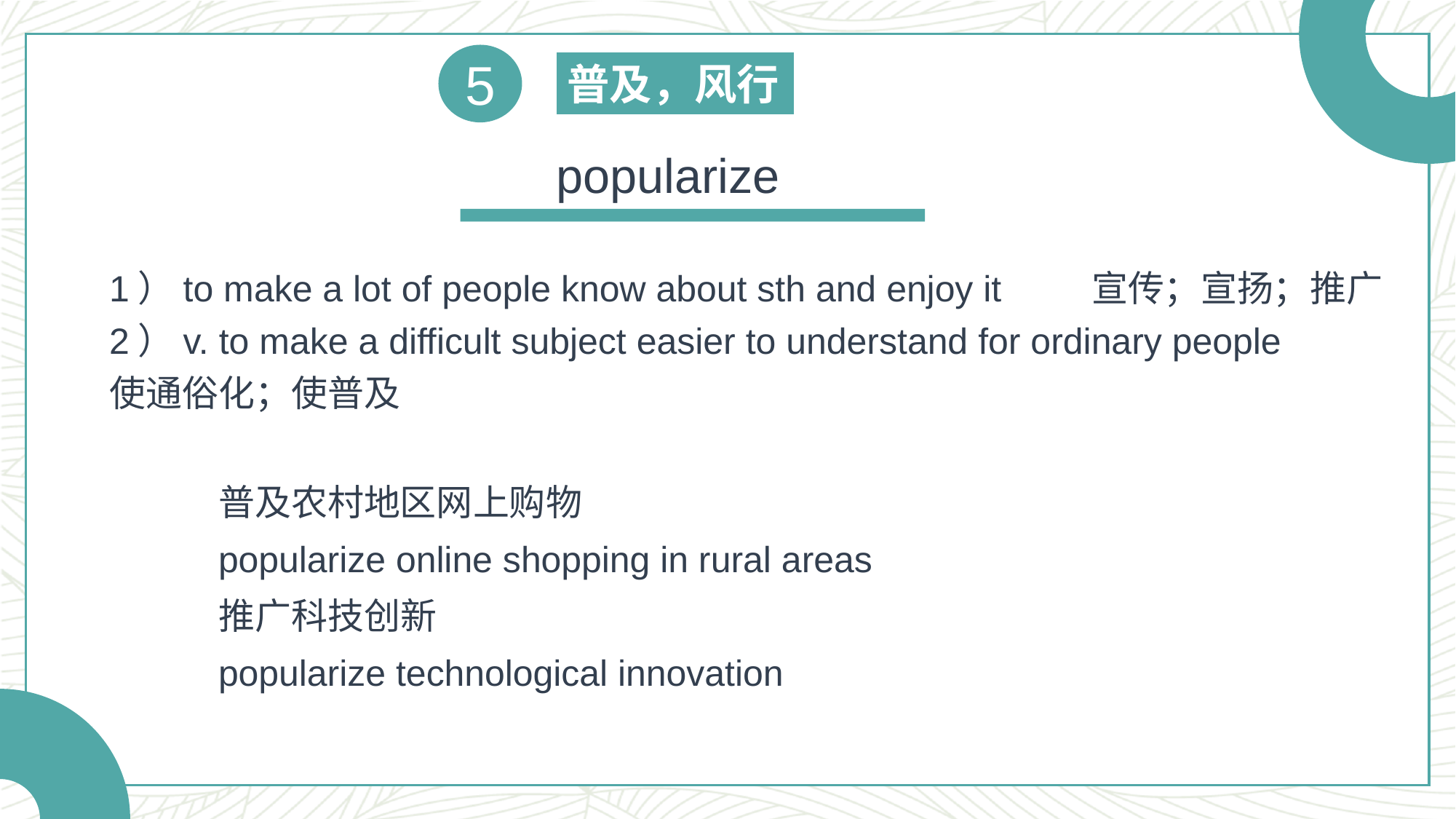

5
普及，风行
popularize

1）to make a lot of people know about sth and enjoy it	宣传；宣扬；推广
2）v. to make a difficult subject easier to understand for ordinary people
使通俗化；使普及

	普及农村地区网上购物
	popularize online shopping in rural areas
	推广科技创新
	popularize technological innovation